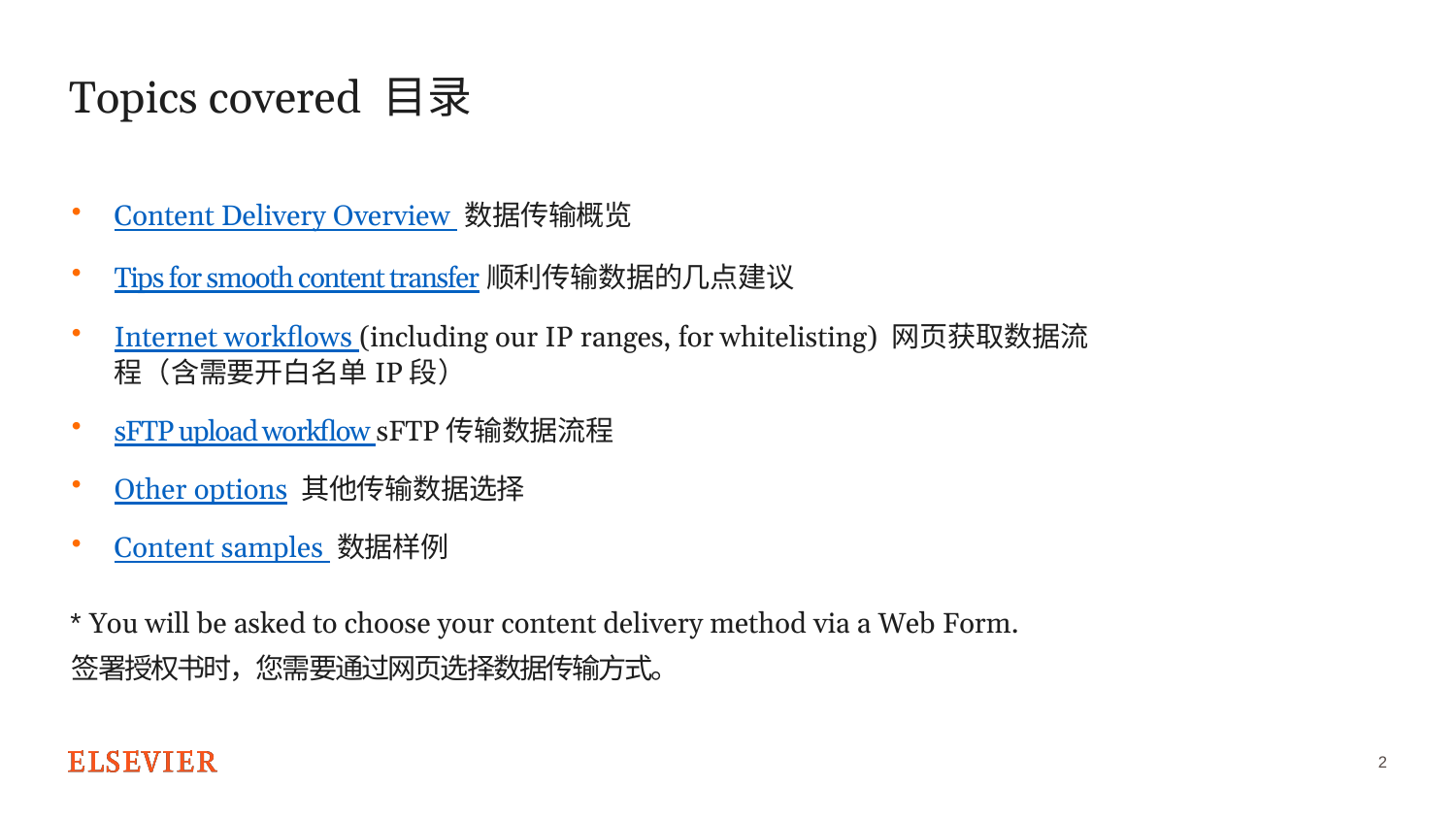

# Topics covered 目录
Content Delivery Overview 数据传输概览
Tips for smooth content transfer顺利传输数据的几点建议
Internet workflows (including our IP ranges, for whitelisting) 网页获取数据流程（含需要开白名单IP段）
sFTP upload workflow sFTP传输数据流程
Other options 其他传输数据选择
Content samples 数据样例
* You will be asked to choose your content delivery method via a Web Form.
签署授权书时，您需要通过网页选择数据传输方式。
2